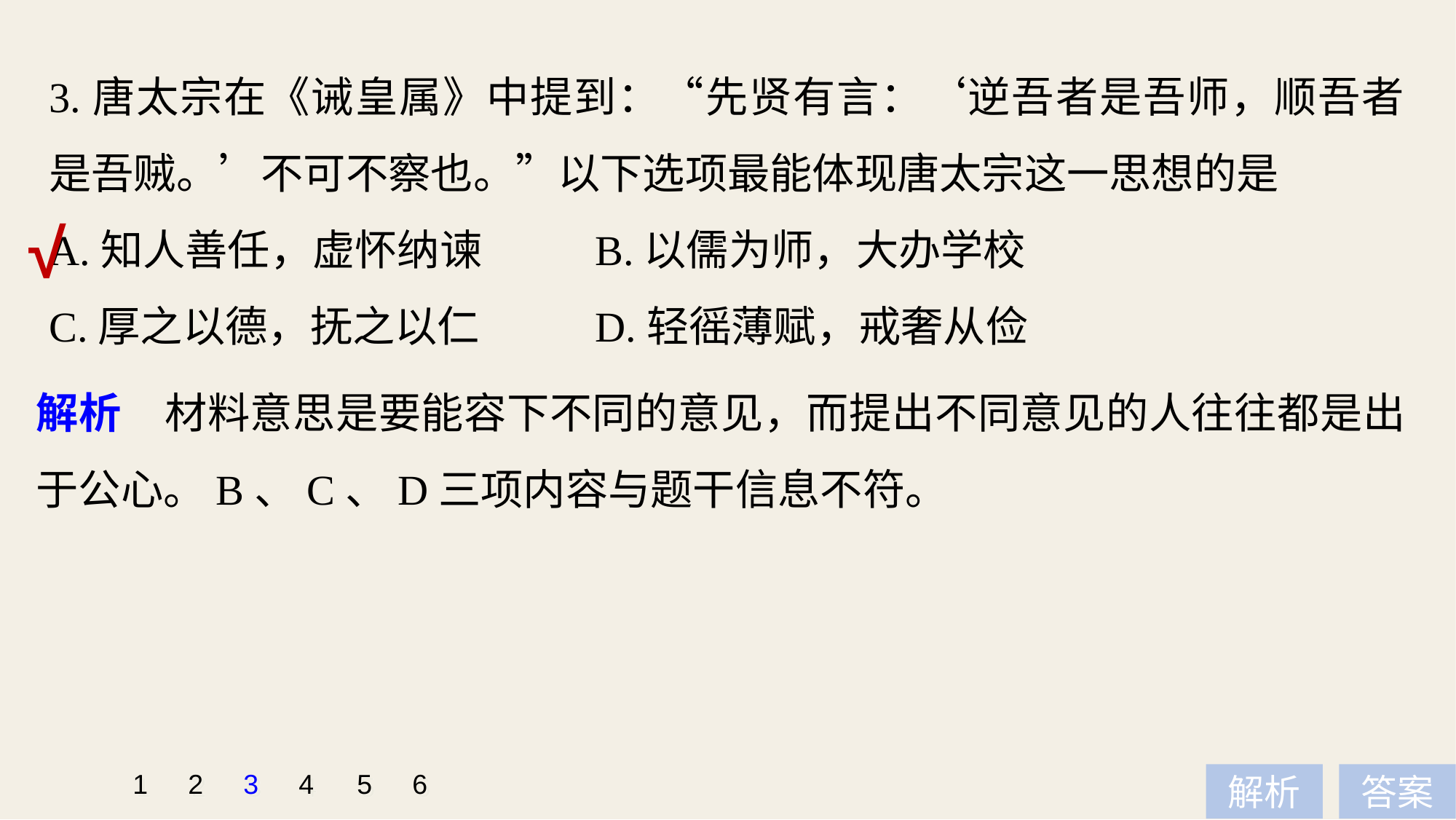

3.唐太宗在《诫皇属》中提到：“先贤有言：‘逆吾者是吾师，顺吾者是吾贼。’不可不察也。”以下选项最能体现唐太宗这一思想的是
A.知人善任，虚怀纳谏  	B.以儒为师，大办学校
C.厚之以德，抚之以仁  	D.轻徭薄赋，戒奢从俭
√
解析　材料意思是要能容下不同的意见，而提出不同意见的人往往都是出于公心。B、C、D三项内容与题干信息不符。
1
2
3
4
5
6
解析
答案